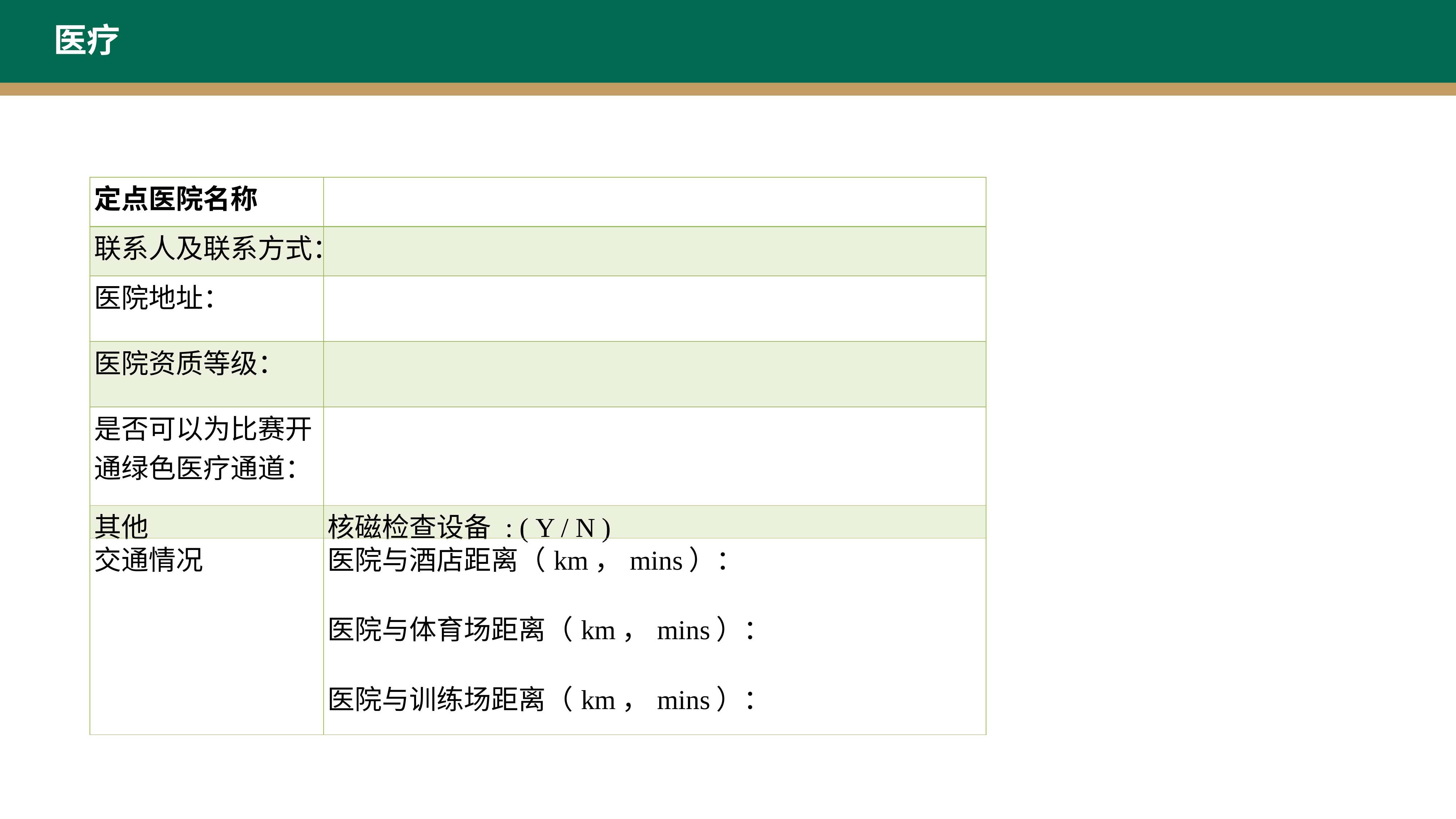

医疗
| 定点医院名称 |  |
| --- | --- |
| 联系人及联系方式： |  |
| 医院地址： |  |
| 医院资质等级： |  |
| 是否可以为比赛开通绿色医疗通道： |  |
| 其他 | 核磁检查设备 : ( Y / N ) |
| 交通情况 | 医院与酒店距离（km，mins）： 医院与体育场距离（km，mins）： 医院与训练场距离（km，mins）： |